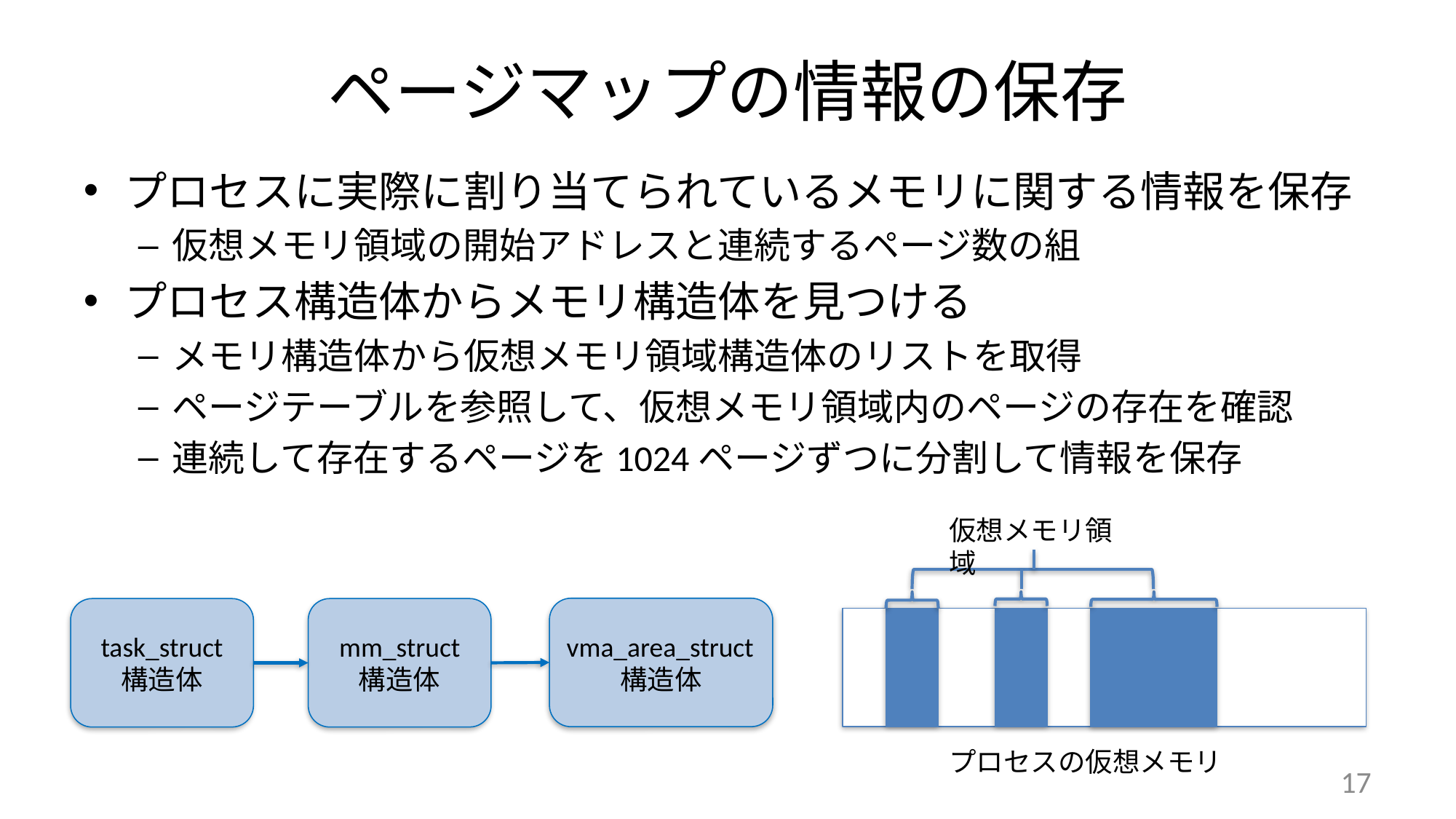

# ページマップの情報の保存
プロセスに実際に割り当てられているメモリに関する情報を保存
仮想メモリ領域の開始アドレスと連続するページ数の組
プロセス構造体からメモリ構造体を見つける
メモリ構造体から仮想メモリ領域構造体のリストを取得
ページテーブルを参照して、仮想メモリ領域内のページの存在を確認
連続して存在するページを1024ページずつに分割して情報を保存

仮想メモリ領域

vma_area_struct構造体
mm_struct
構造体
task_struct
構造体
プロセスの仮想メモリ
17